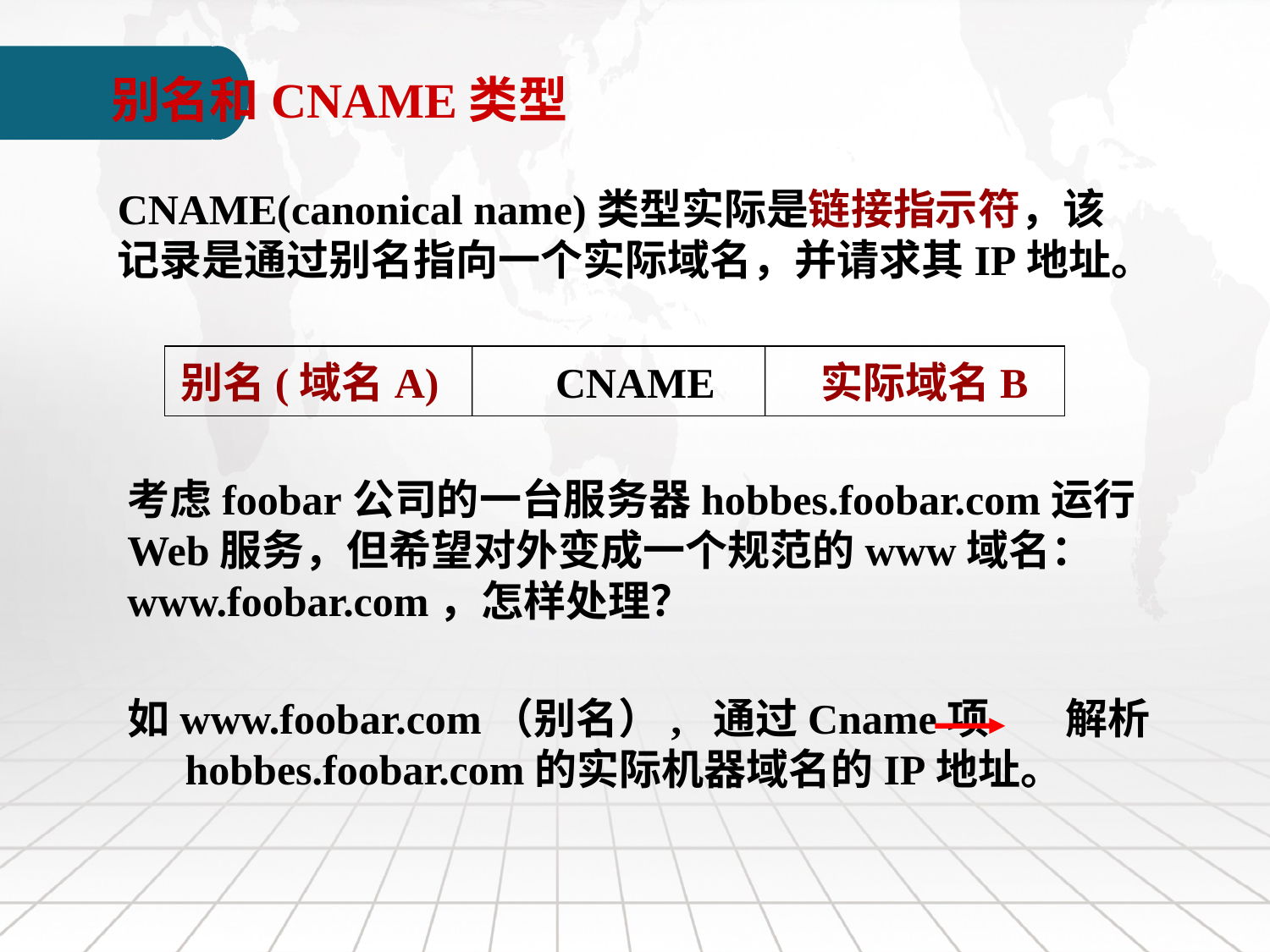

别名和CNAME类型
CNAME(canonical name)类型实际是链接指示符，该记录是通过别名指向一个实际域名，并请求其IP地址。
别名(域名A)           CNAME         实际域名B

考虑foobar公司的一台服务器hobbes.foobar.com运行Web服务，但希望对外变成一个规范的www域名：www.foobar.com，怎样处理？
如www.foobar.com（别名）,  通过Cname项        解析         hobbes.foobar.com的实际机器域名的IP地址。